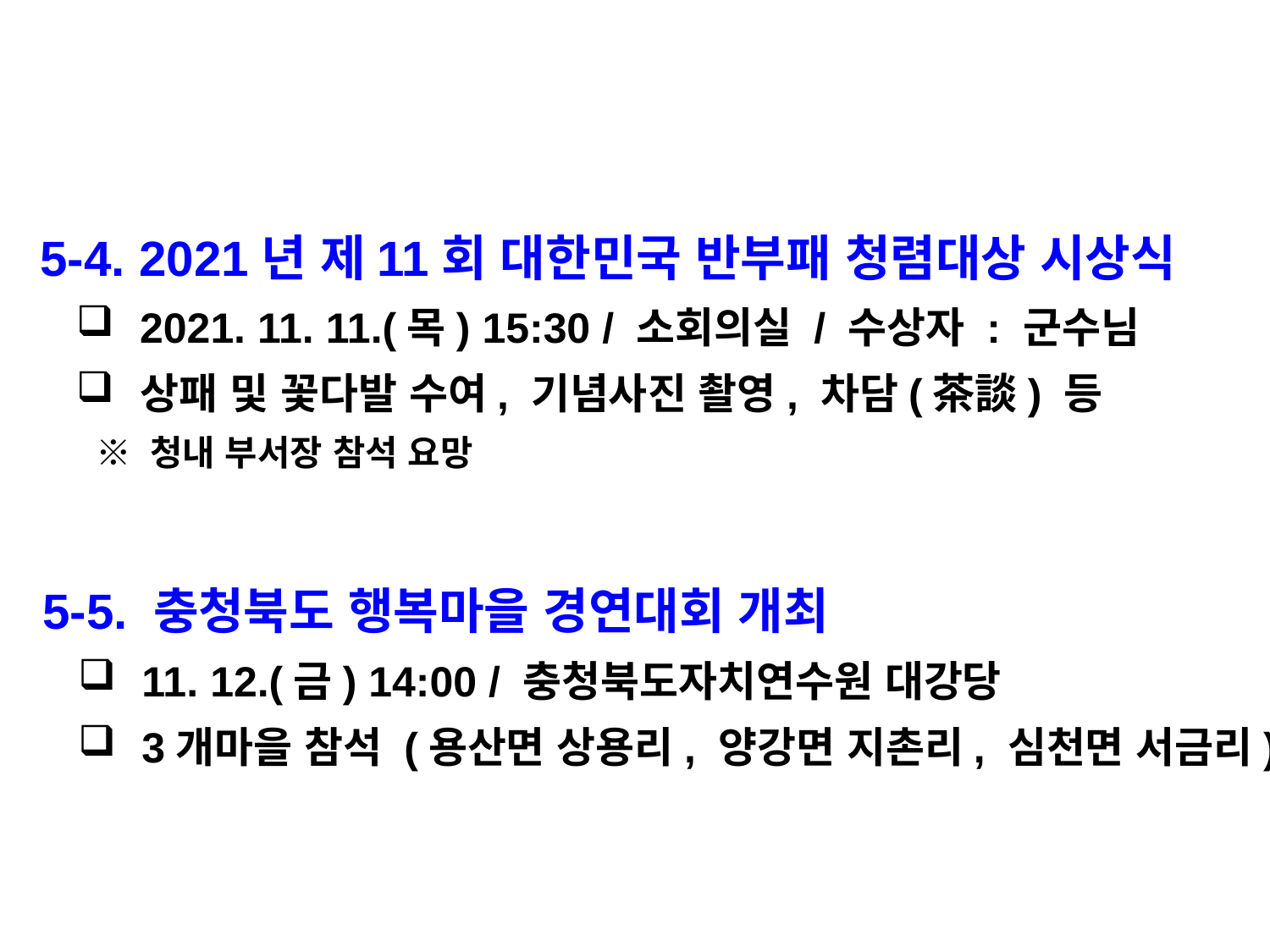

5-4. 2021년 제11회 대한민국 반부패 청렴대상 시상식
2021. 11. 11.(목) 15:30 / 소회의실 / 수상자 : 군수님
상패 및 꽃다발 수여, 기념사진 촬영, 차담(茶談) 등
  ※ 청내 부서장 참석 요망
  5-5. 충청북도 행복마을 경연대회 개최
11. 12.(금) 14:00 / 충청북도자치연수원 대강당
3개마을 참석 (용산면 상용리, 양강면 지촌리, 심천면 서금리)